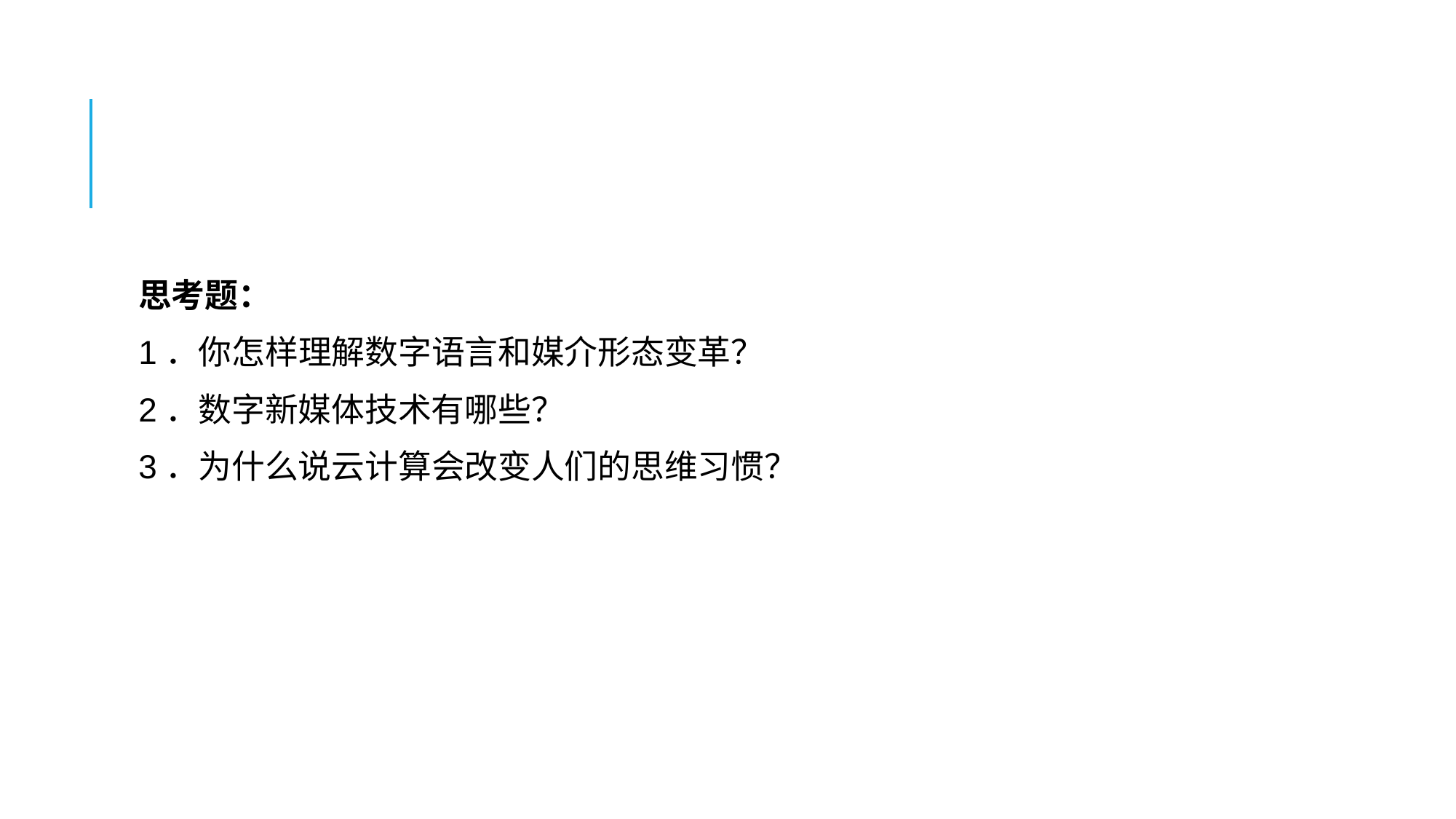

#
思考题：
1．你怎样理解数字语言和媒介形态变革？
2．数字新媒体技术有哪些？
3．为什么说云计算会改变人们的思维习惯？